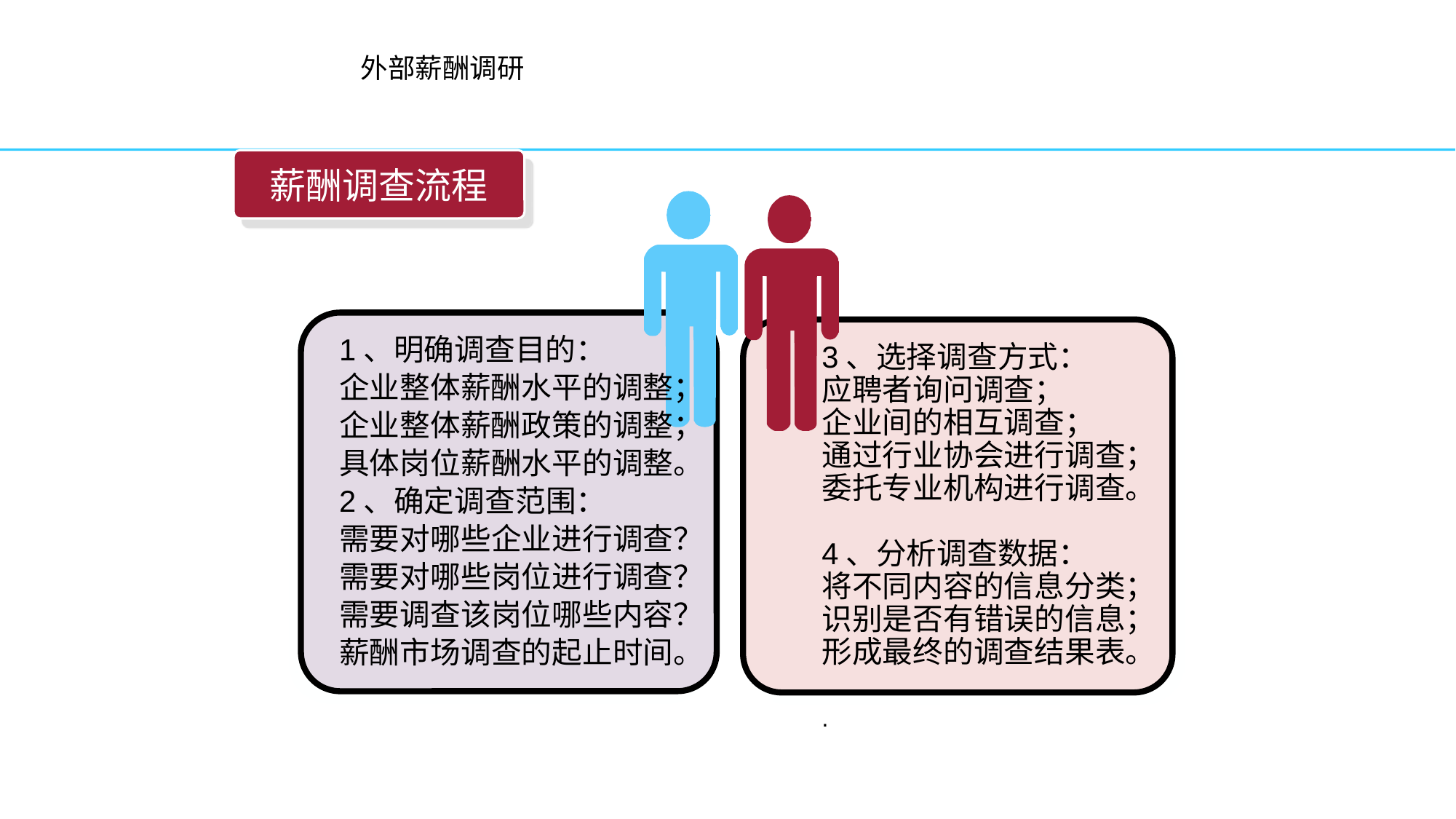

外部薪酬调研
薪酬调查流程

1、明确调查目的：
企业整体薪酬水平的调整；
企业整体薪酬政策的调整；
具体岗位薪酬水平的调整。
2、确定调查范围：
需要对哪些企业进行调查？
需要对哪些岗位进行调查？
需要调查该岗位哪些内容？
薪酬市场调查的起止时间。
3、选择调查方式：
应聘者询问调查；
企业间的相互调查；
通过行业协会进行调查；
委托专业机构进行调查。

4、分析调查数据：
将不同内容的信息分类；
识别是否有错误的信息；
形成最终的调查结果表。
.